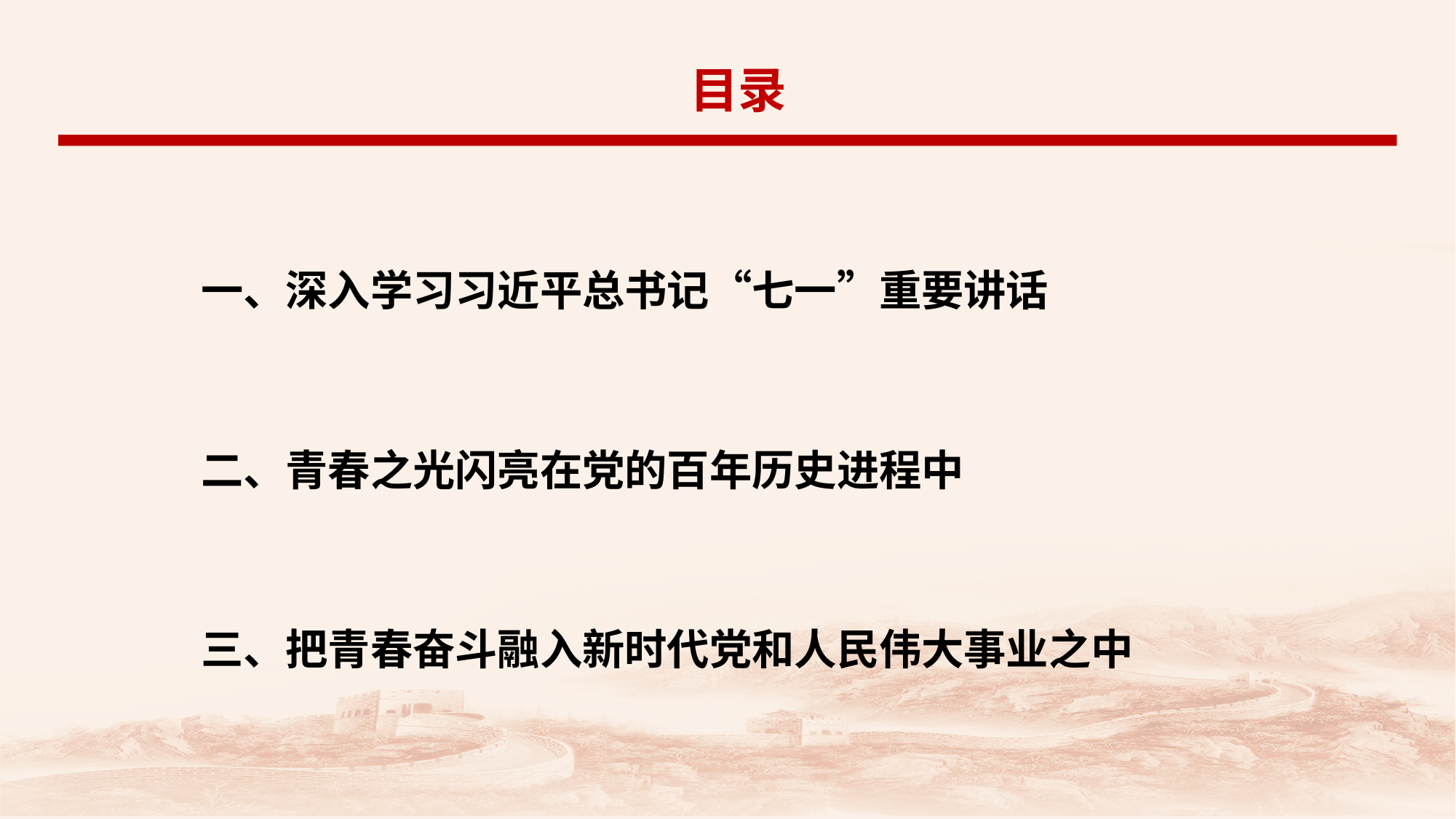

目录

一、深入学习习近平总书记“七一”重要讲话

二、青春之光闪亮在党的百年历史进程中

三、把青春奋斗融入新时代党和人民伟大事业之中
2